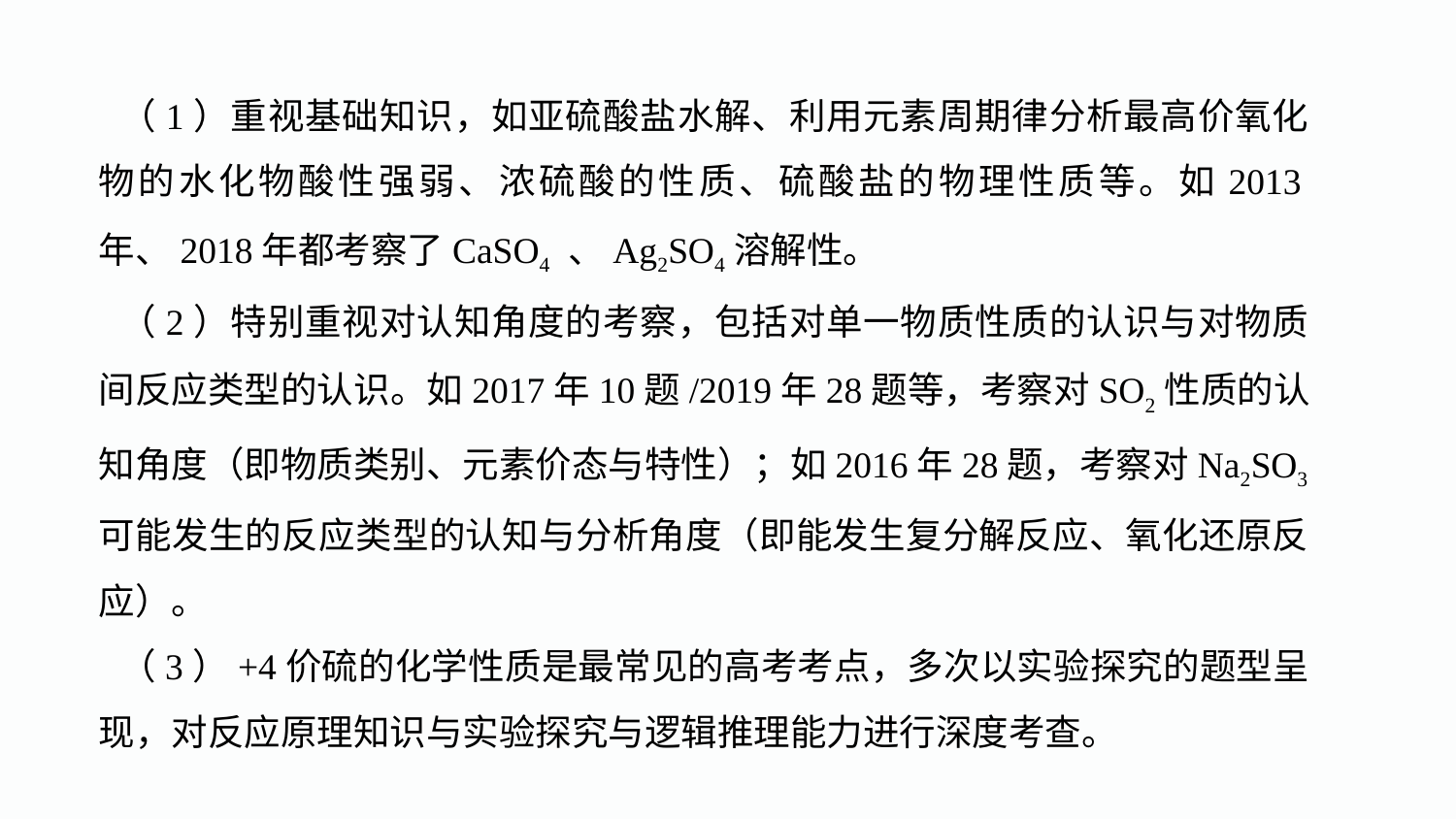

（1）重视基础知识，如亚硫酸盐水解、利用元素周期律分析最高价氧化物的水化物酸性强弱、浓硫酸的性质、硫酸盐的物理性质等。如2013年、2018年都考察了CaSO4 、Ag2SO4溶解性。
（2）特别重视对认知角度的考察，包括对单一物质性质的认识与对物质间反应类型的认识。如2017年10题/2019年28题等，考察对SO2性质的认知角度（即物质类别、元素价态与特性）；如2016年28题，考察对Na2SO3可能发生的反应类型的认知与分析角度（即能发生复分解反应、氧化还原反应）。
（3）+4价硫的化学性质是最常见的高考考点，多次以实验探究的题型呈现，对反应原理知识与实验探究与逻辑推理能力进行深度考查。